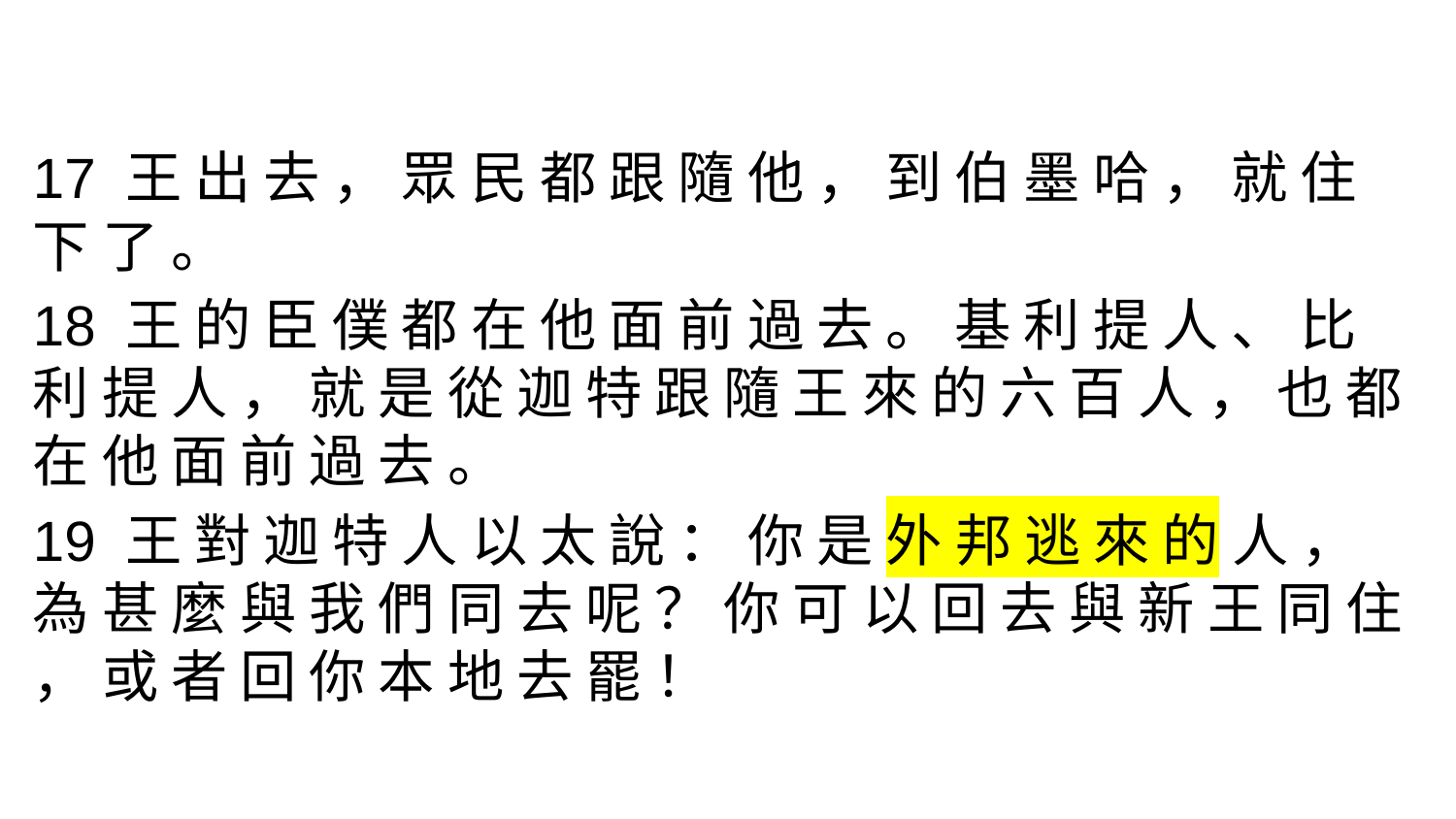

#
17 王 出 去 ， 眾 民 都 跟 隨 他 ， 到 伯 墨 哈 ， 就 住 下 了 。
18 王 的 臣 僕 都 在 他 面 前 過 去 。 基 利 提 人 、 比 利 提 人 ， 就 是 從 迦 特 跟 隨 王 來 的 六 百 人 ， 也 都 在 他 面 前 過 去 。
19 王 對 迦 特 人 以 太 說 ： 你 是 外 邦 逃 來 的 人 ， 為 甚 麼 與 我 們 同 去 呢 ？ 你 可 以 回 去 與 新 王 同 住 ， 或 者 回 你 本 地 去 罷 ！